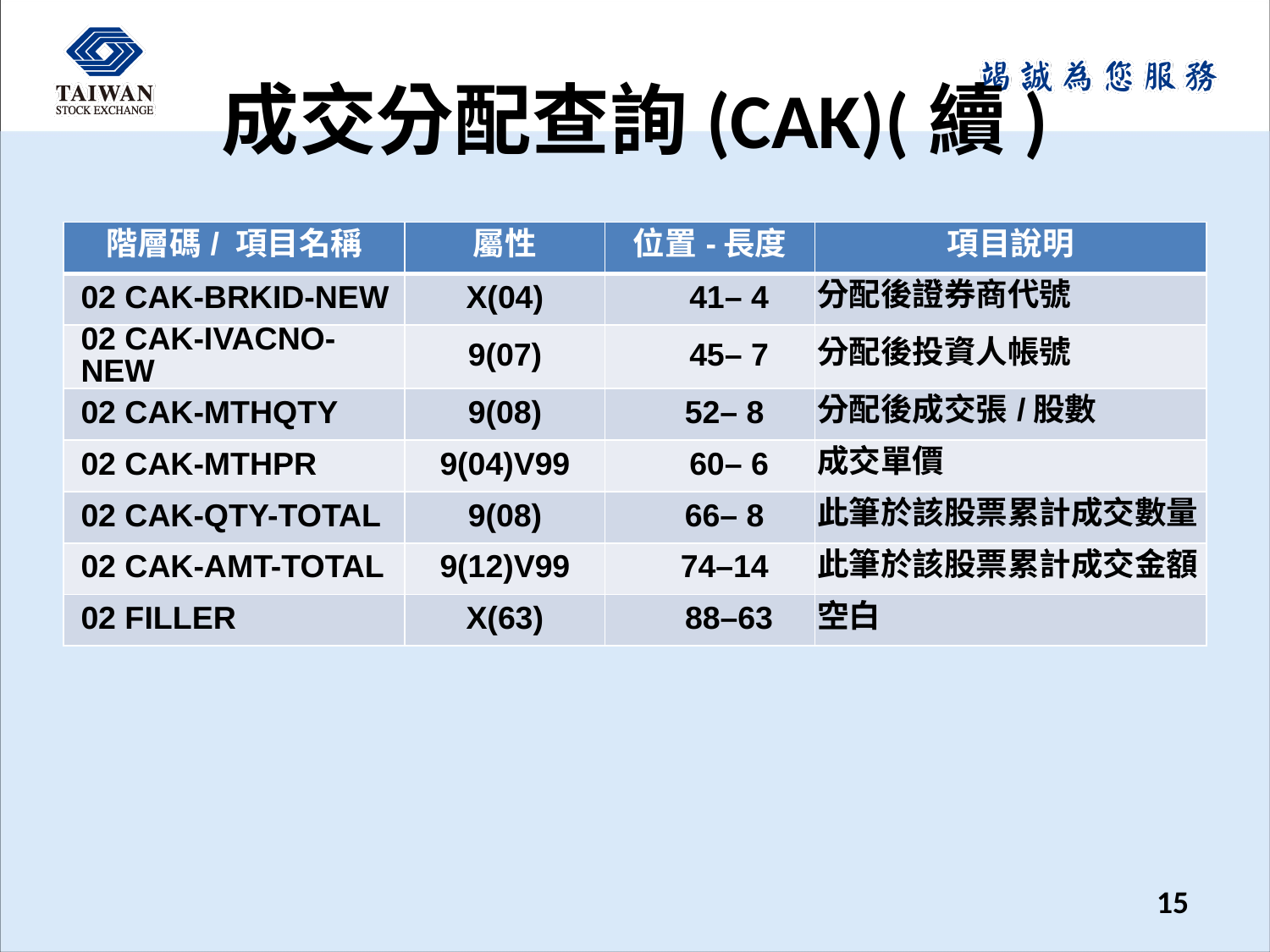

# 成交分配查詢(CAK)(續)
| 階層碼/ 項目名稱 | 屬性 | 位置-長度 | 項目說明 |
| --- | --- | --- | --- |
| 02 CAK-BRKID-NEW | X(04) | 41– 4 | 分配後證券商代號 |
| 02 CAK-IVACNO-NEW | 9(07) | 45– 7 | 分配後投資人帳號 |
| 02 CAK-MTHQTY | 9(08) | 52– 8 | 分配後成交張/股數 |
| 02 CAK-MTHPR | 9(04)V99 | 60– 6 | 成交單價 |
| 02 CAK-QTY-TOTAL | 9(08) | 66– 8 | 此筆於該股票累計成交數量 |
| 02 CAK-AMT-TOTAL | 9(12)V99 | 74–14 | 此筆於該股票累計成交金額 |
| 02 FILLER | X(63) | 88–63 | 空白 |
15